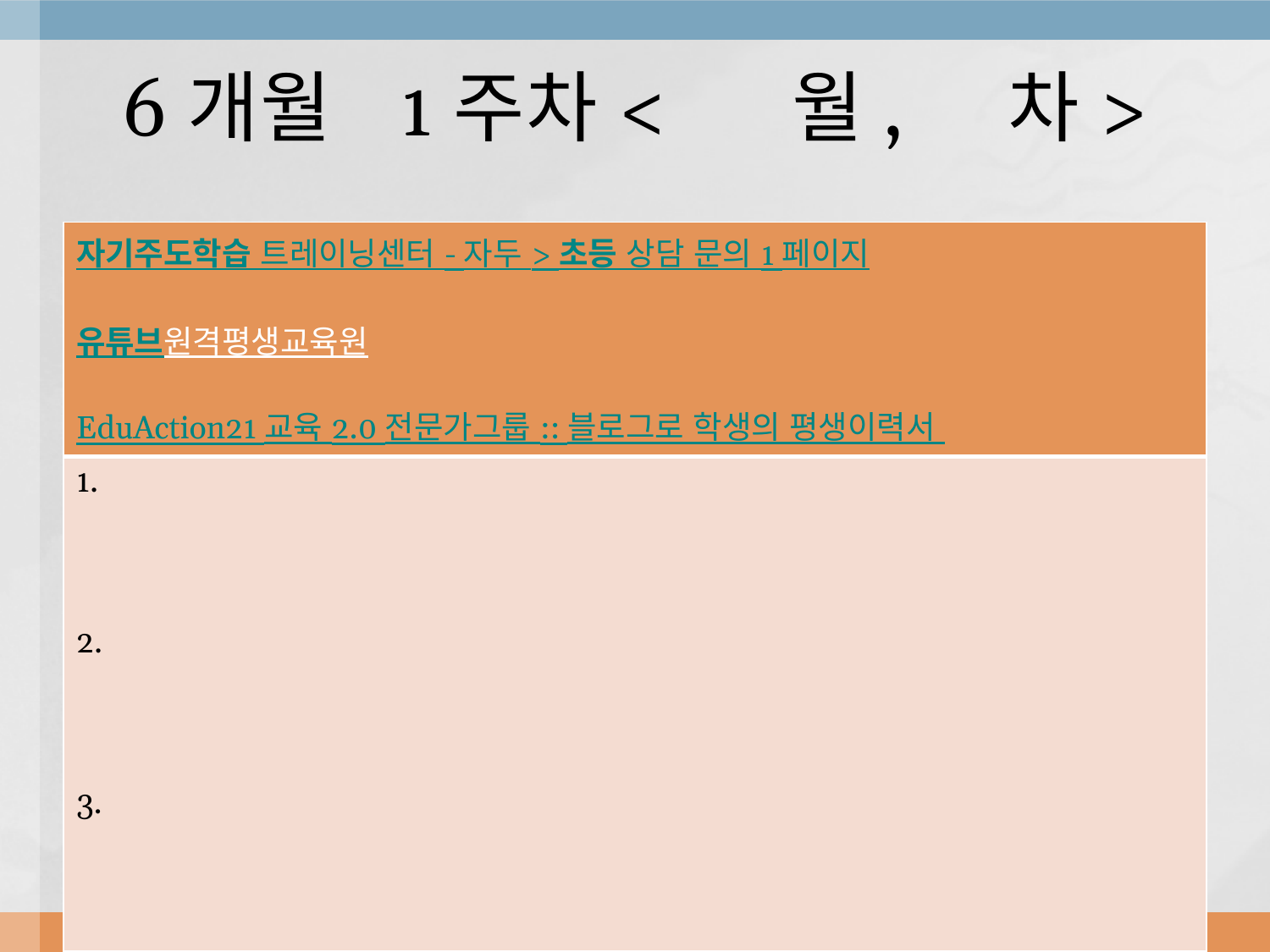

# 6개월  1주차<     월,    차>
| 자기주도학습 트레이닝센터 - 자두 > 초등 상담 문의 1 페이지 유튜브원격평생교육원 EduAction21 교육 2.0 전문가그룹 :: 블로그로 학생의 평생이력서 |
| --- |
| 1. 2. 3. |